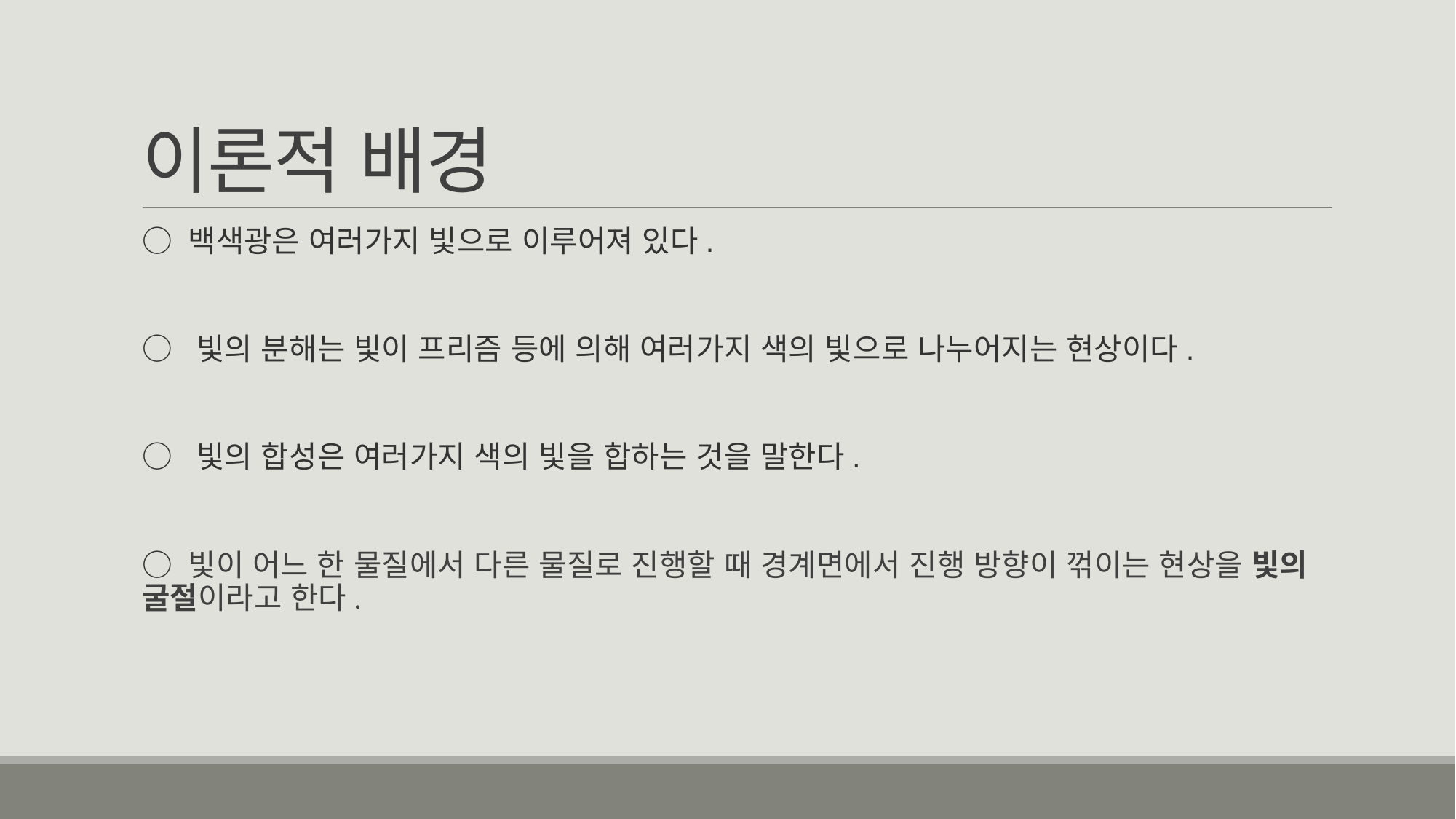

# 이론적 배경
○ 백색광은 여러가지 빛으로 이루어져 있다.

○  빛의 분해는 빛이 프리즘 등에 의해 여러가지 색의 빛으로 나누어지는 현상이다.

○  빛의 합성은 여러가지 색의 빛을 합하는 것을 말한다.

○ 빛이 어느 한 물질에서 다른 물질로 진행할 때 경계면에서 진행 방향이 꺾이는 현상을 빛의 굴절이라고 한다.